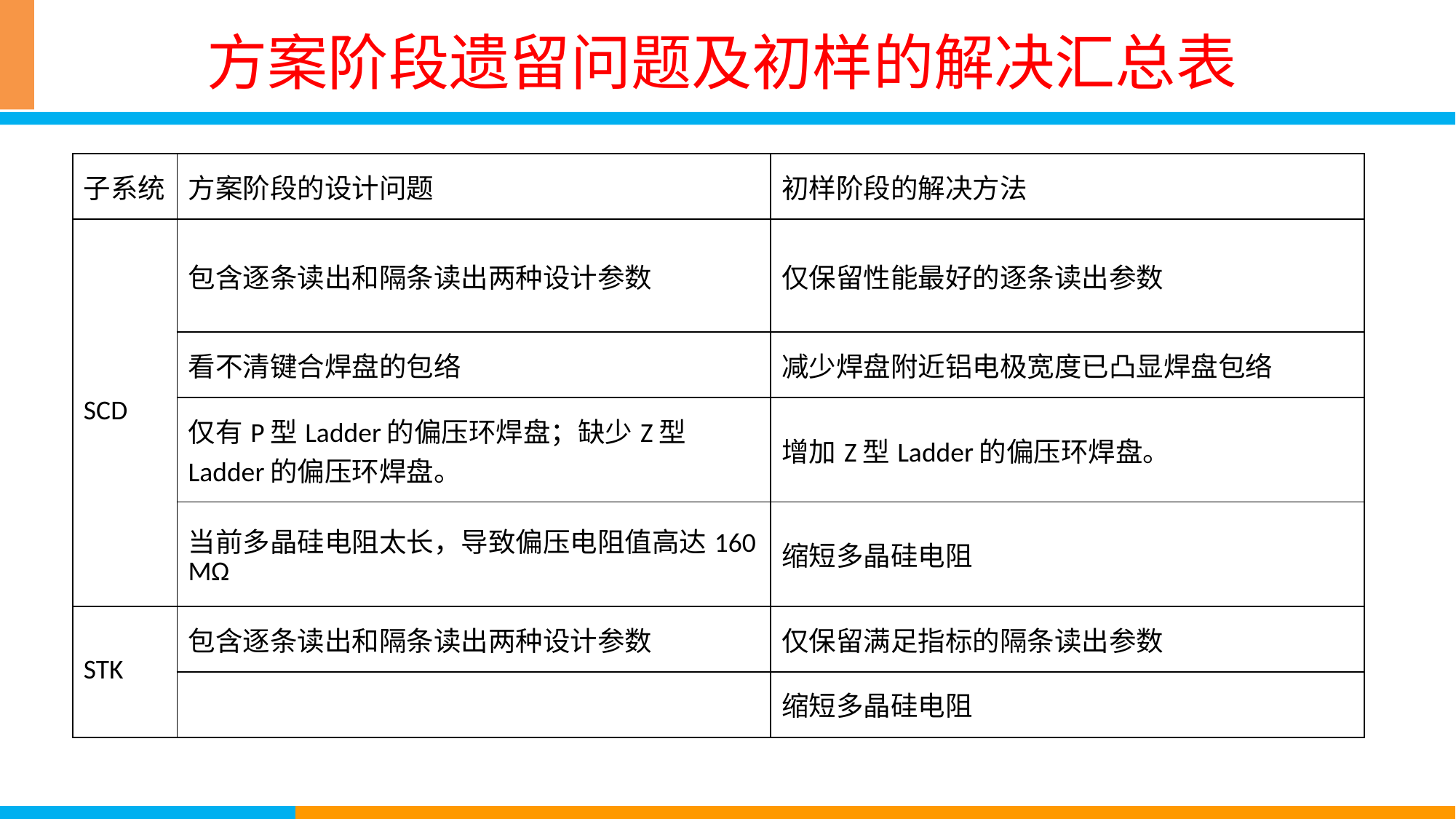

# 方案阶段遗留问题及初样的解决汇总表
| 子系统 | 方案阶段的设计问题 | 初样阶段的解决方法 |
| --- | --- | --- |
| SCD | 包含逐条读出和隔条读出两种设计参数 | 仅保留性能最好的逐条读出参数 |
|  | 看不清键合焊盘的包络 | 减少焊盘附近铝电极宽度已凸显焊盘包络 |
|  | 仅有P型Ladder的偏压环焊盘；缺少Z型Ladder的偏压环焊盘。 | 增加Z型Ladder的偏压环焊盘。 |
|  | 当前多晶硅电阻太长，导致偏压电阻值高达160 MΩ | 缩短多晶硅电阻 |
| STK | 包含逐条读出和隔条读出两种设计参数 | 仅保留满足指标的隔条读出参数 |
|  |  | 缩短多晶硅电阻 |